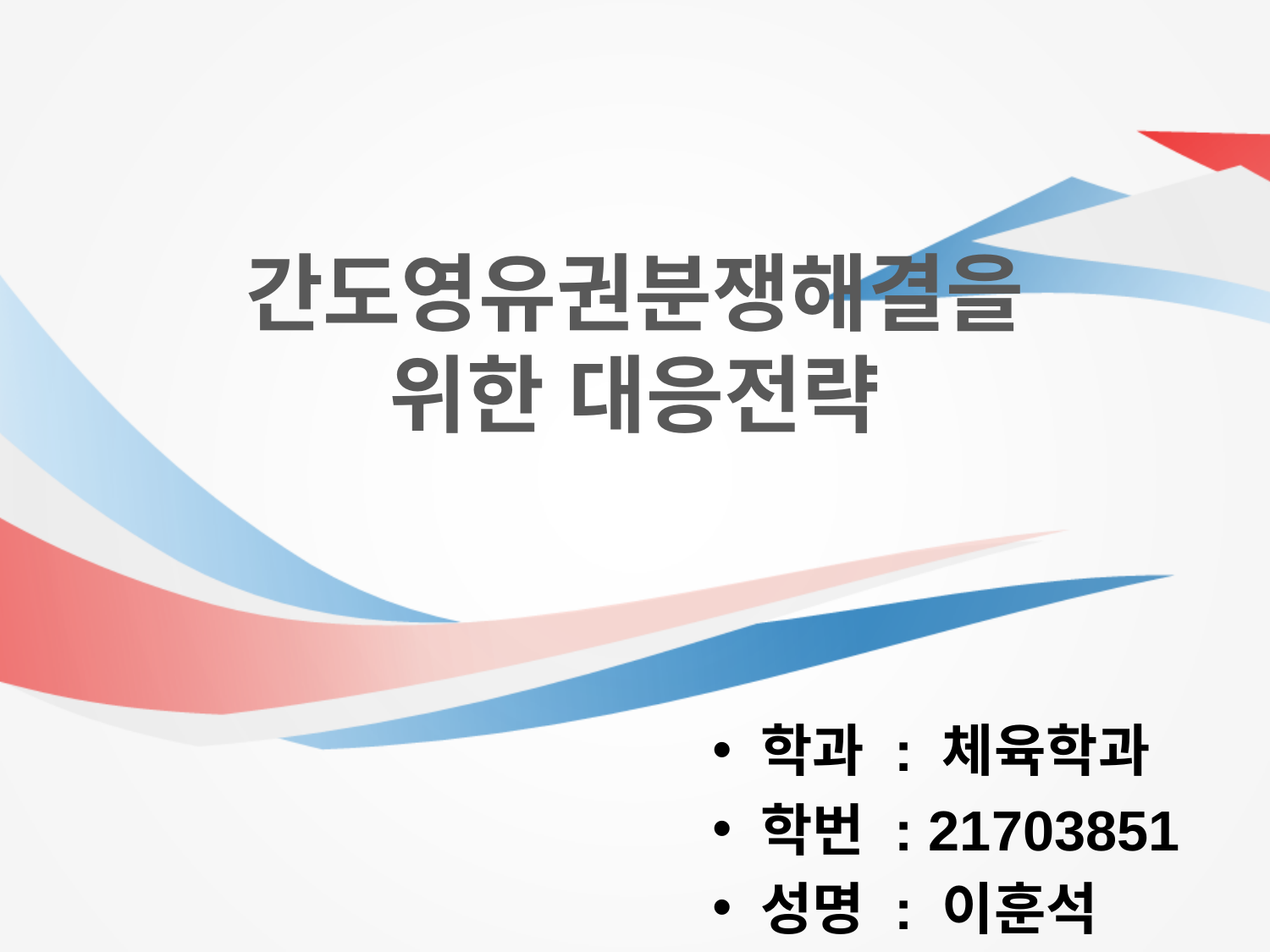

간도영유권분쟁해결을
위한 대응전략
학과 : 체육학과
학번 : 21703851
성명 : 이훈석